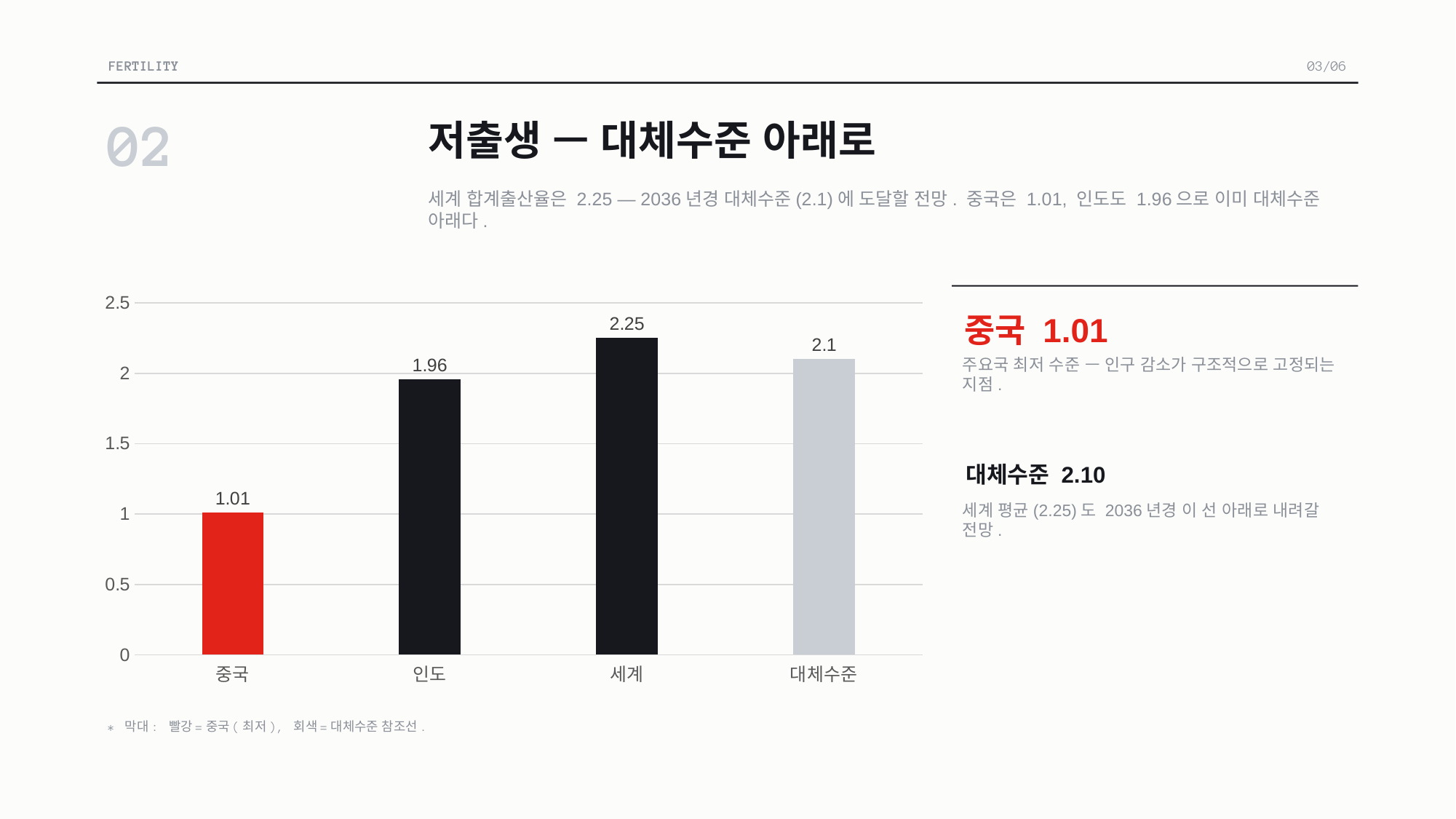

FERTILITY
03/06

02
저출생 — 대체수준 아래로
세계 합계출산율은 2.25 — 2036년경 대체수준(2.1)에 도달할 전망. 중국은 1.01, 인도도 1.96으로 이미 대체수준 아래다.

### Chart

| Category |  |
|---|---|
| 중국 | 1.01 |
| 인도 | 1.96 |
| 세계 | 2.25 |
| 대체수준 | 2.1 |
중국 1.01
주요국 최저 수준 — 인구 감소가 구조적으로 고정되는 지점.
대체수준 2.10
세계 평균(2.25)도 2036년경 이 선 아래로 내려갈 전망.
* 막대: 빨강=중국(최저), 회색=대체수준 참조선.